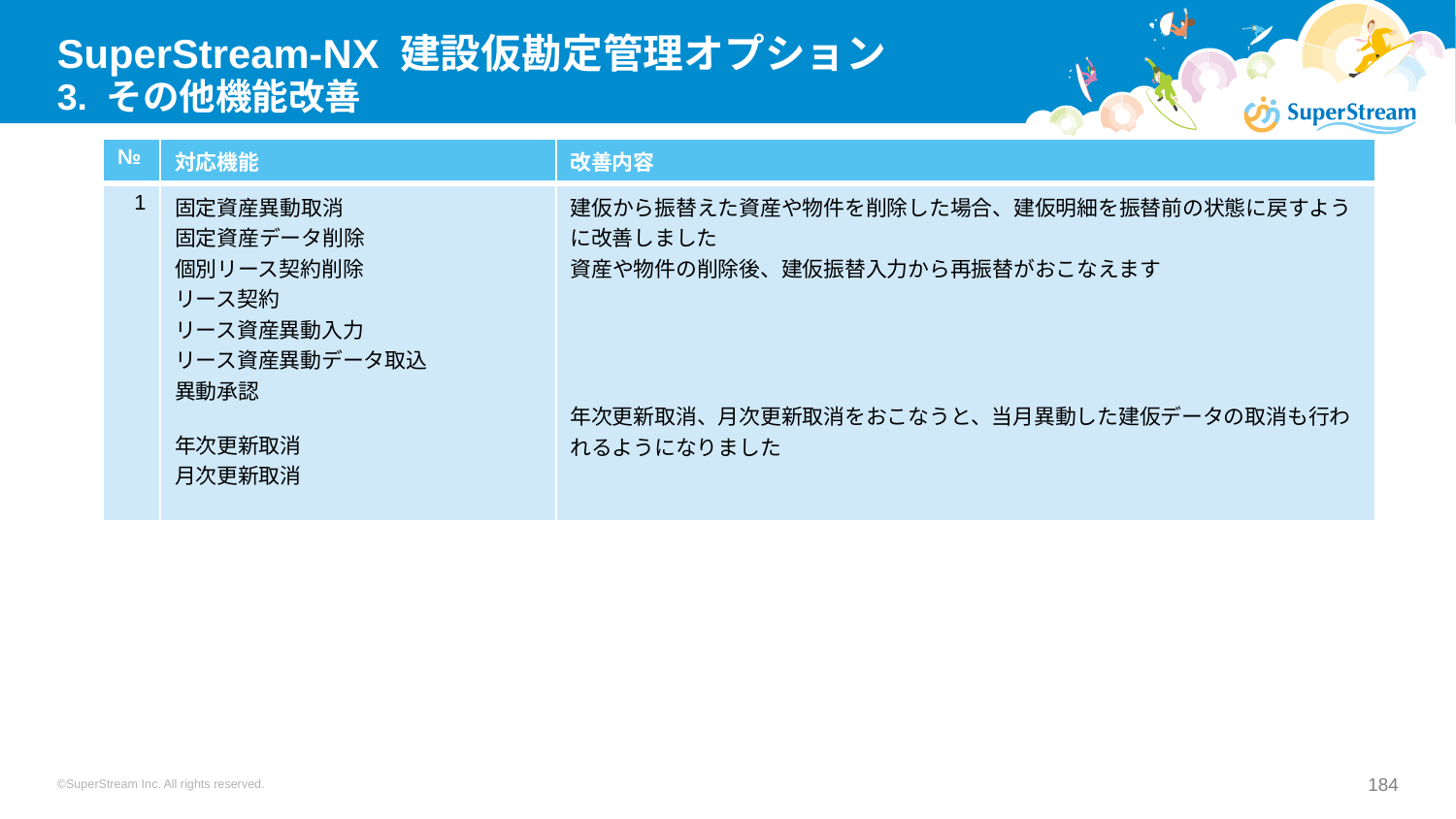

# SuperStream-NX 建設仮勘定管理オプション 3. その他機能改善
| № | 対応機能 | 改善内容 |
| --- | --- | --- |
| 1 | 固定資産異動取消 固定資産データ削除 個別リース契約削除 リース契約 リース資産異動入力 リース資産異動データ取込 異動承認 年次更新取消 月次更新取消 | 建仮から振替えた資産や物件を削除した場合、建仮明細を振替前の状態に戻すように改善しました 資産や物件の削除後、建仮振替入力から再振替がおこなえます 年次更新取消、月次更新取消をおこなうと、当月異動した建仮データの取消も行われるようになりました |
©SuperStream Inc. All rights reserved.
184